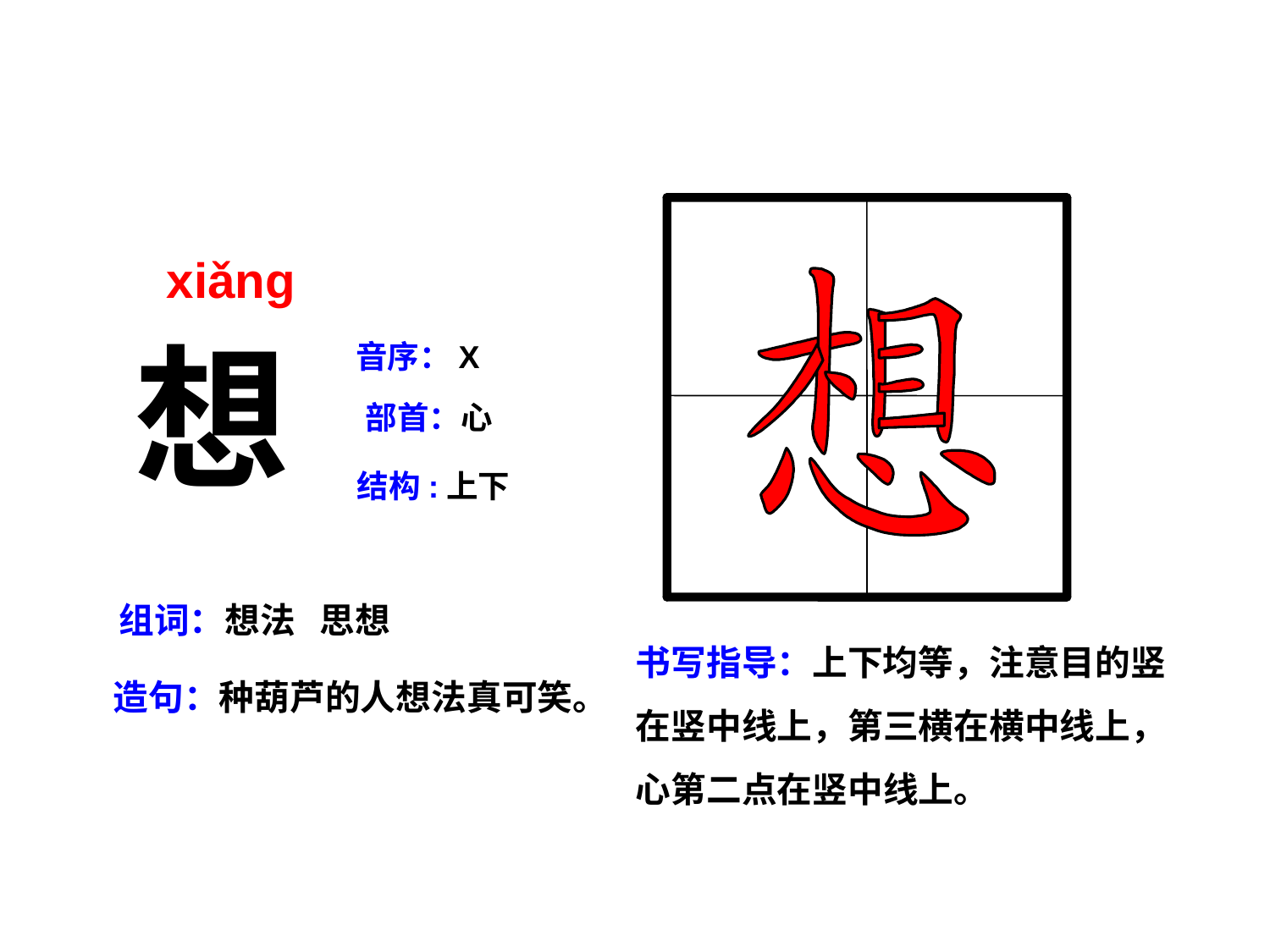

xiǎng

想
音序：X

部首：心

结构:上下
组词：想法   思想
书写指导：上下均等，注意目的竖在竖中线上，第三横在横中线上，心第二点在竖中线上。
造句：种葫芦的人想法真可笑。